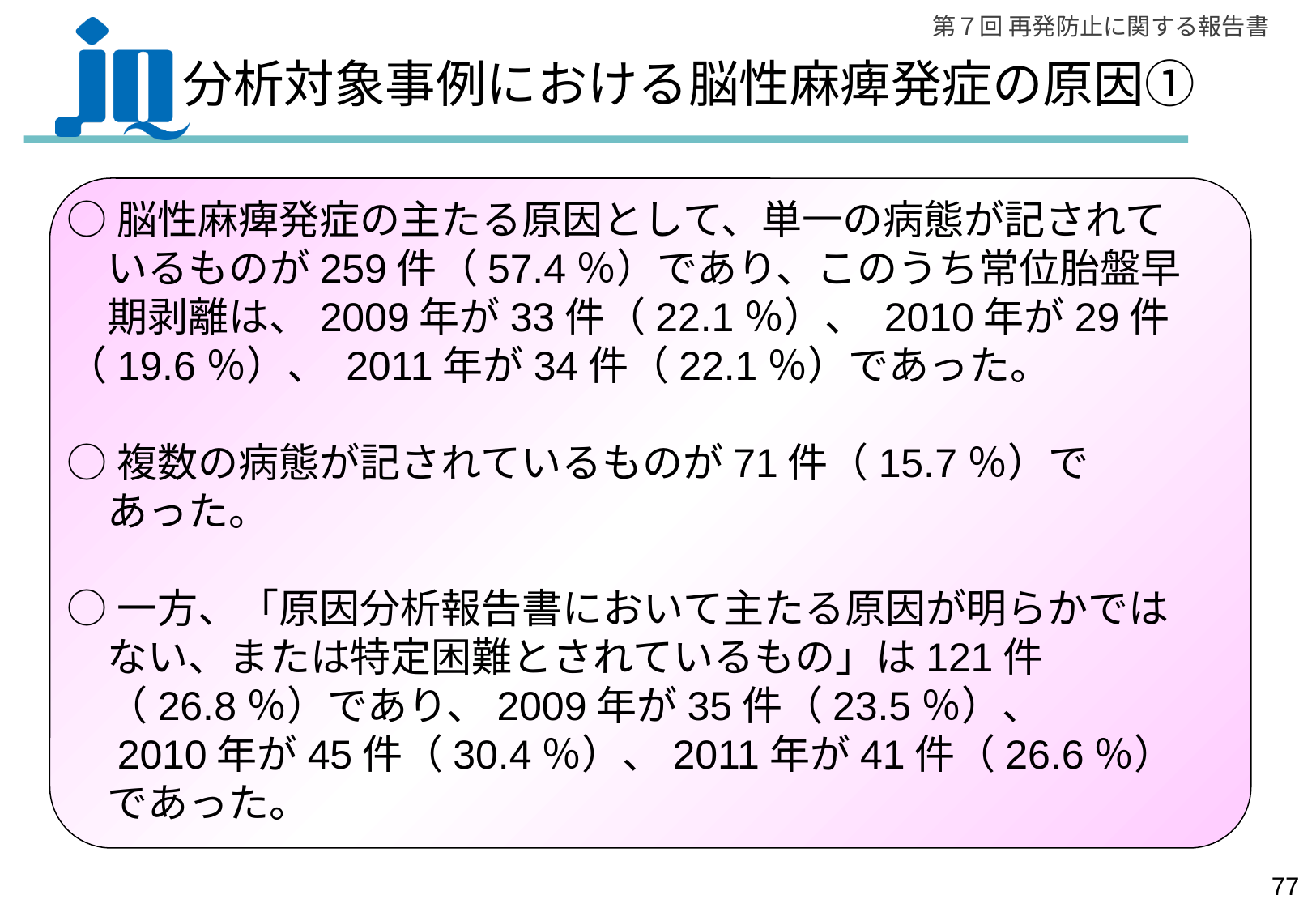

# 分析対象事例における脳性麻痺発症の原因①

○脳性麻痺発症の主たる原因として、単一の病態が記されて
　いるものが259件（57.4％）であり、このうち常位胎盤早
　期剥離は、2009年が33件（22.1％）、 2010年が29件
（19.6％）、 2011年が34件（22.1％）であった。

○複数の病態が記されているものが71件（15.7％）で
　あった。

○一方、「原因分析報告書において主たる原因が明らかでは
　ない、または特定困難とされているもの」は121件
　（26.8％）であり、2009年が35件（23.5％）、
　2010年が45件（30.4％）、2011年が41件（26.6％）
　であった。

77